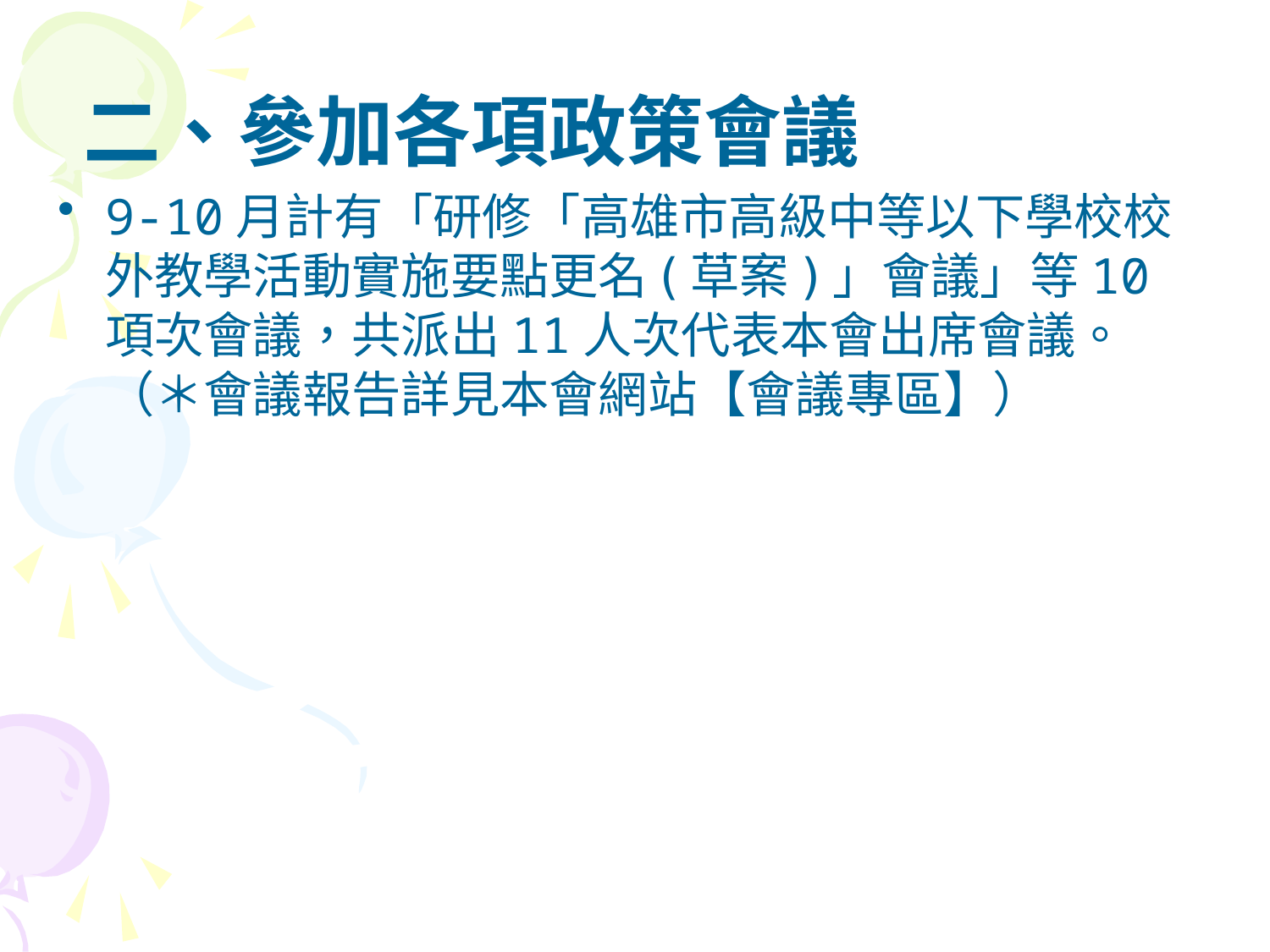

二、參加各項政策會議
9-10月計有「研修「高雄市高級中等以下學校校外教學活動實施要點更名(草案)」會議」等10項次會議，共派出11人次代表本會出席會議。（＊會議報告詳見本會網站【會議專區】）